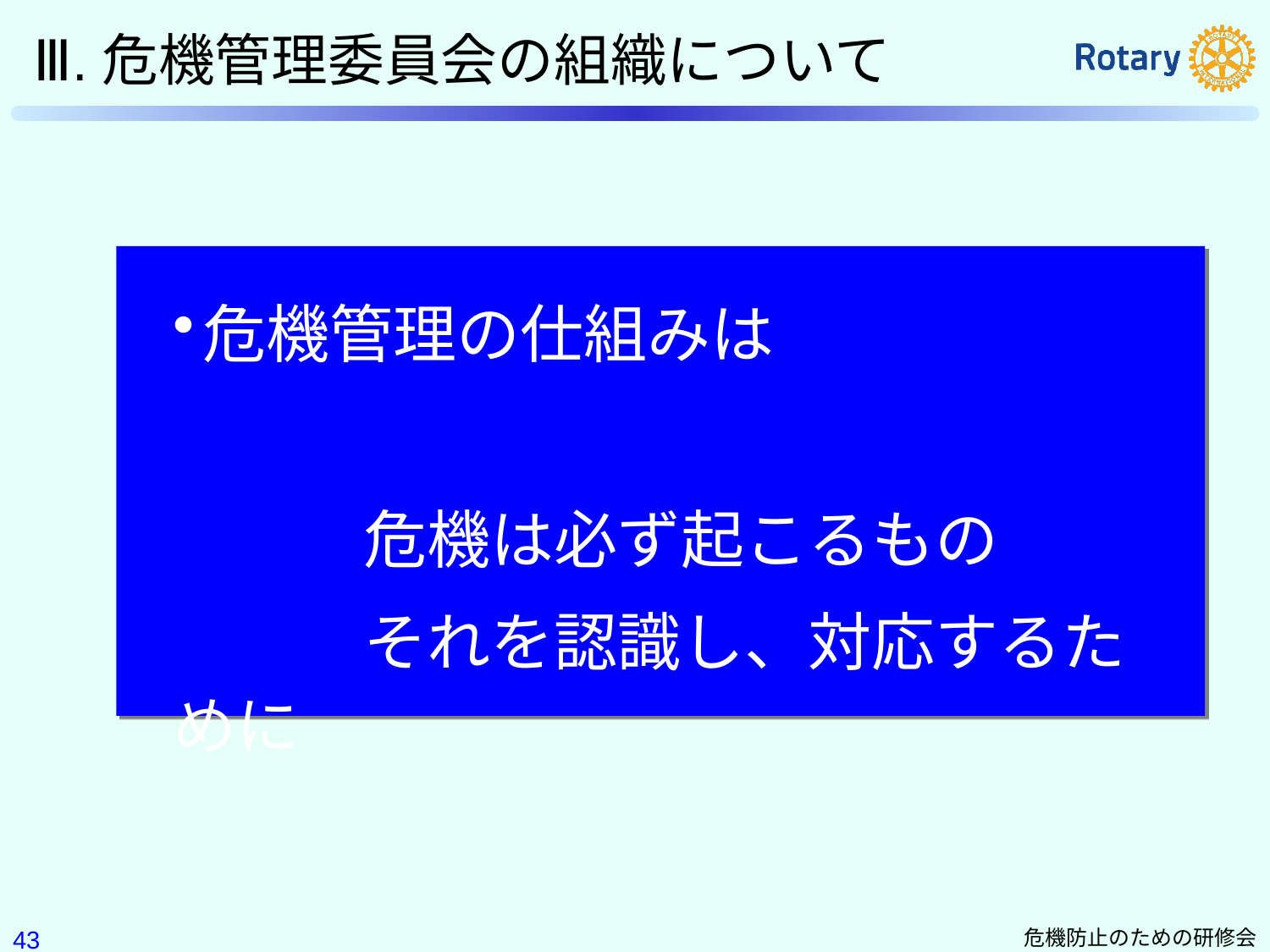

Ⅲ.危機管理委員会の組織について

危機管理の仕組みは

　　　危機は必ず起こるもの
　　　それを認識し、対応するために
43
危機防止のための研修会